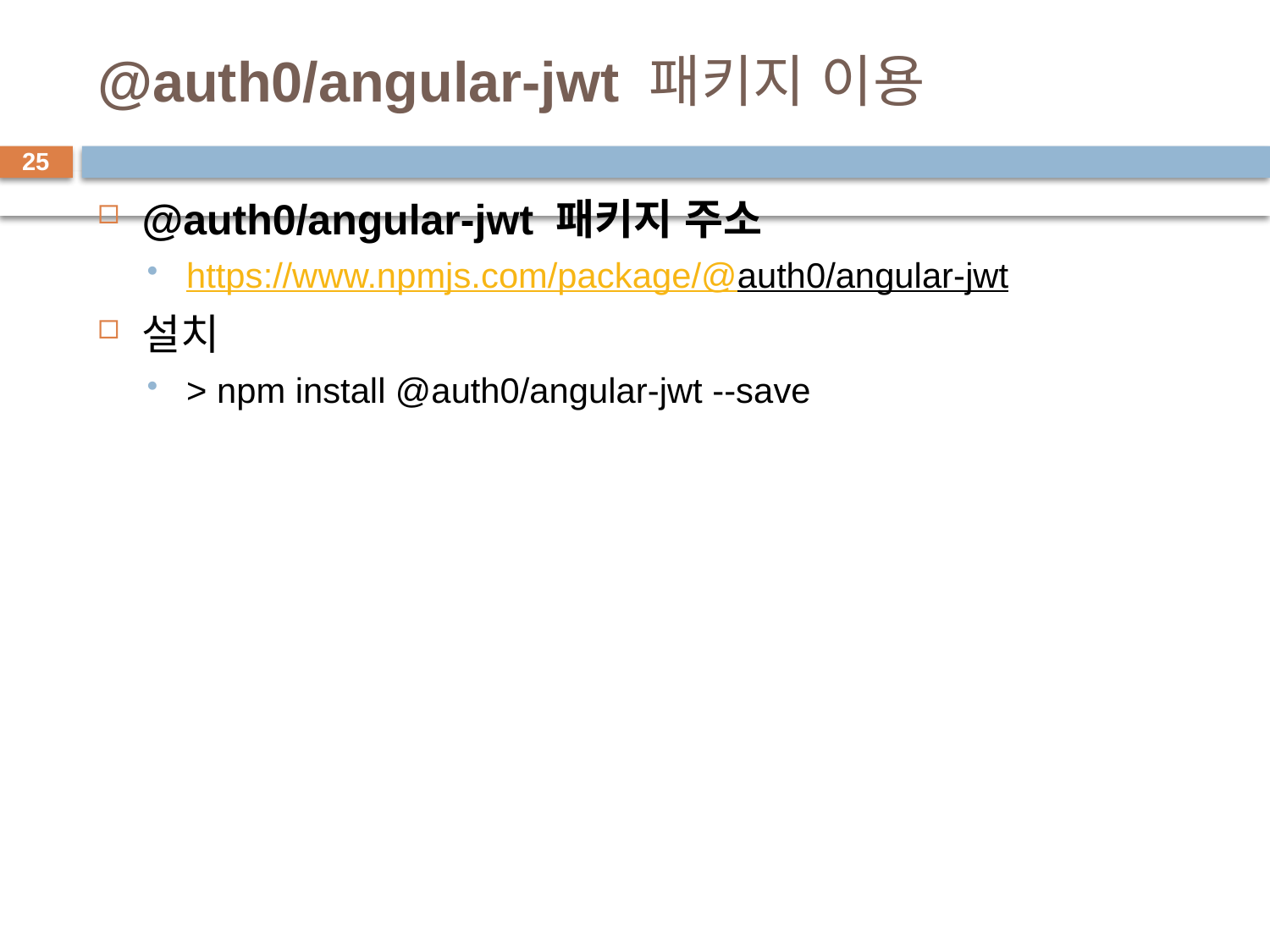

# @auth0/angular-jwt 패키지 이용
25
@auth0/angular-jwt 패키지 주소
https://www.npmjs.com/package/@auth0/angular-jwt
설치
> npm install @auth0/angular-jwt --save